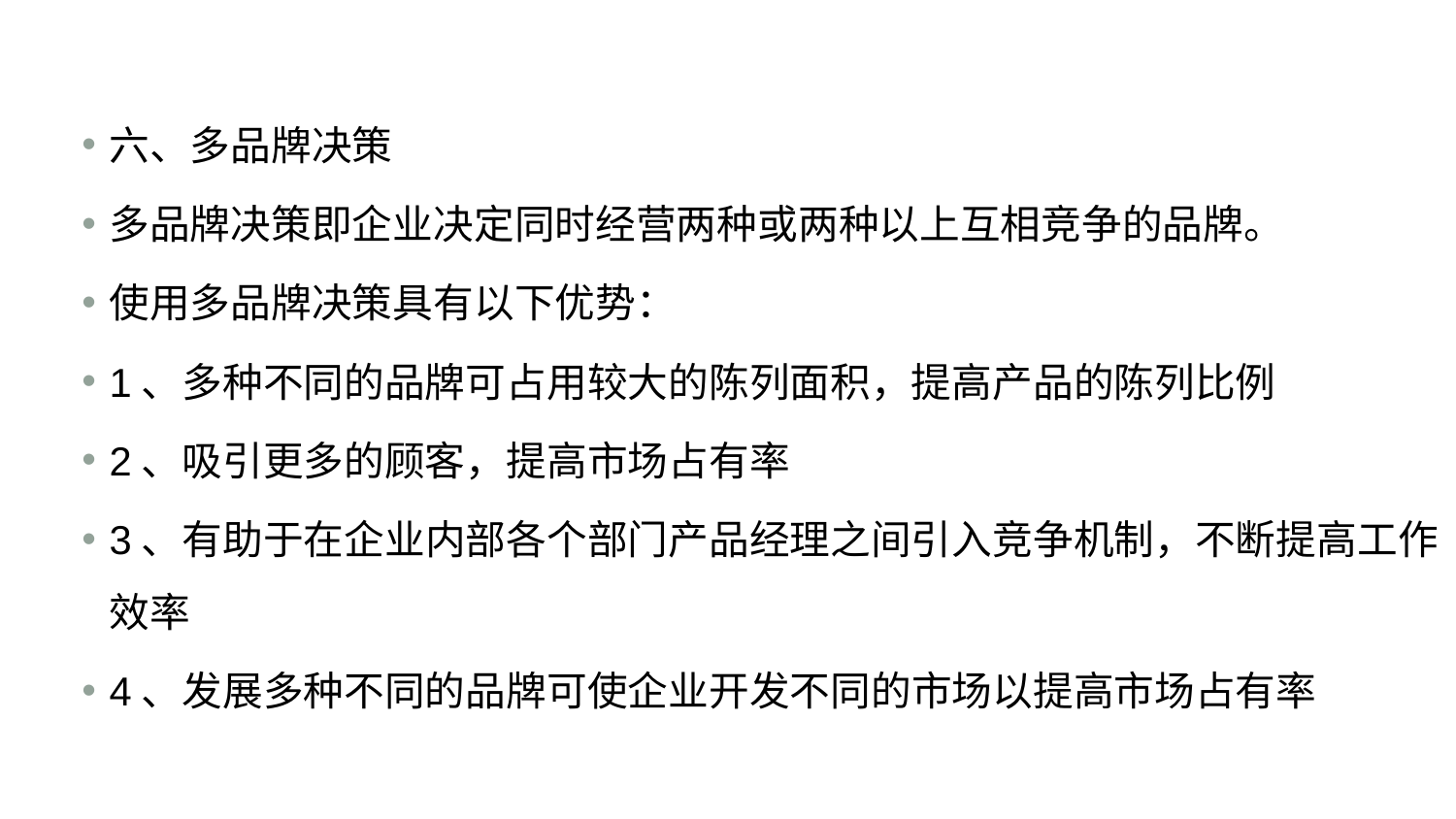

#
六、多品牌决策
多品牌决策即企业决定同时经营两种或两种以上互相竞争的品牌。
使用多品牌决策具有以下优势：
1、多种不同的品牌可占用较大的陈列面积，提高产品的陈列比例
2、吸引更多的顾客，提高市场占有率
3、有助于在企业内部各个部门产品经理之间引入竞争机制，不断提高工作效率
4、发展多种不同的品牌可使企业开发不同的市场以提高市场占有率